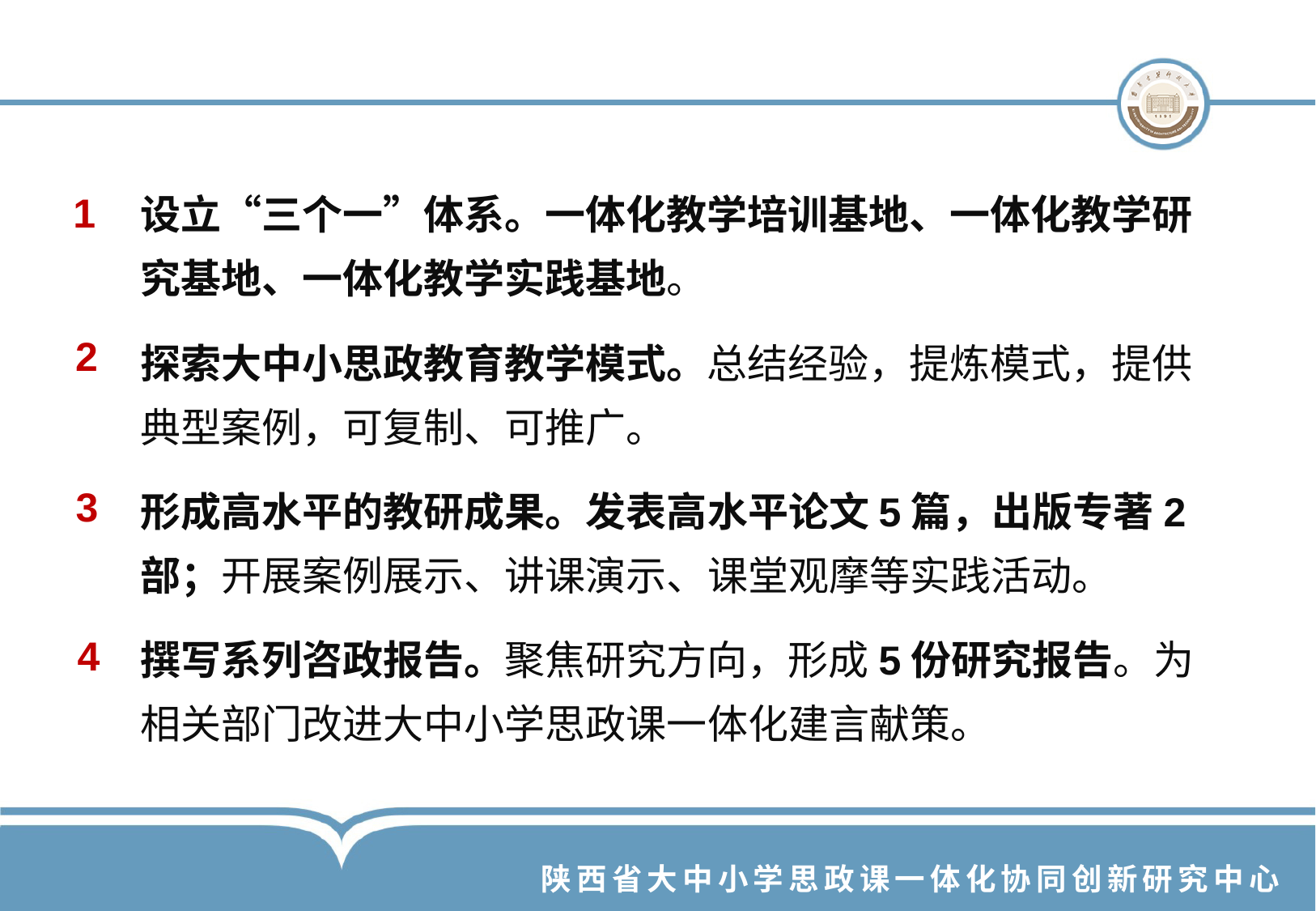

设立“三个一”体系。一体化教学培训基地、一体化教学研究基地、一体化教学实践基地。
探索大中小思政教育教学模式。总结经验，提炼模式，提供典型案例，可复制、可推广。
形成高水平的教研成果。发表高水平论文5篇，出版专著2部；开展案例展示、讲课演示、课堂观摩等实践活动。
撰写系列咨政报告。聚焦研究方向，形成5份研究报告。为相关部门改进大中小学思政课一体化建言献策。
1
2
3
4
陕西省大中小学思政课一体化协同创新研究中心